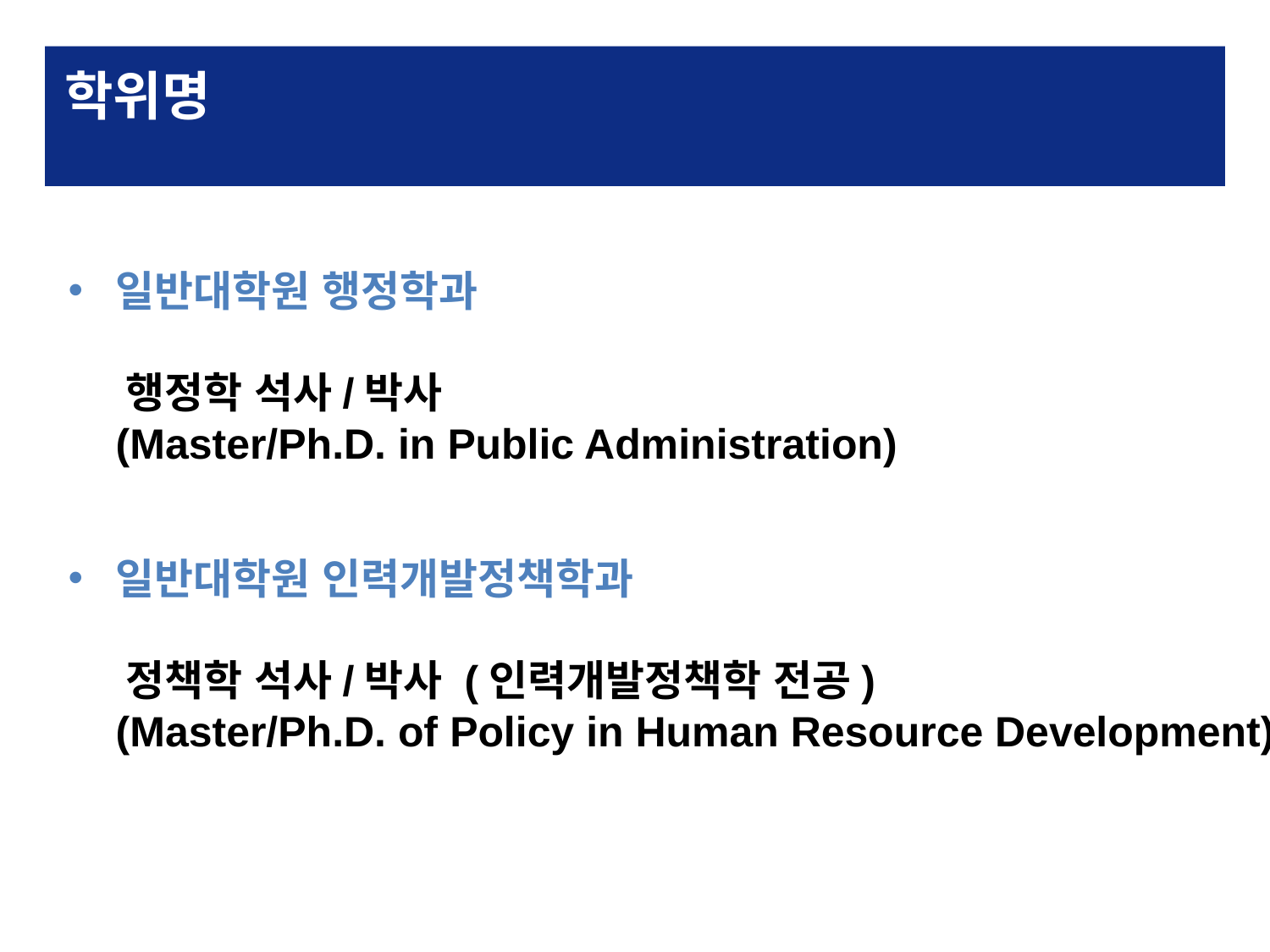

# 학위명

일반대학원 행정학과

    행정학 석사/박사
    (Master/Ph.D. in Public Administration)
일반대학원 인력개발정책학과

    정책학 석사/박사 (인력개발정책학 전공)
    (Master/Ph.D. of Policy in Human Resource Development)